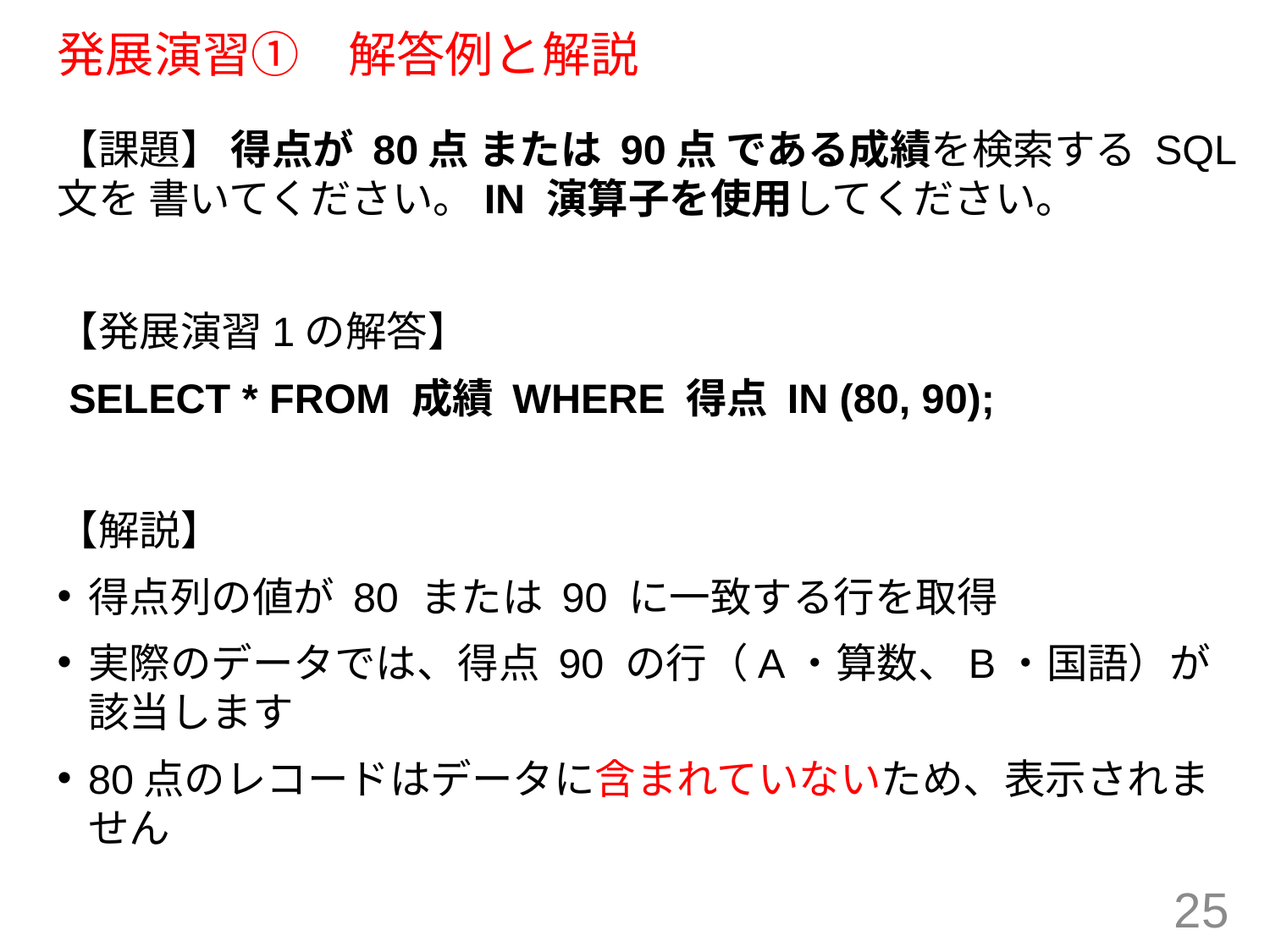

# 発展演習①　解答例と解説
【課題】 得点が 80点 または 90点 である成績を検索する SQL 文を 書いてください。IN 演算子を使用してください。

【発展演習1の解答】
 SELECT * FROM 成績 WHERE 得点 IN (80, 90);

【解説】
得点列の値が 80 または 90 に一致する行を取得
実際のデータでは、得点 90 の行（A・算数、B・国語）が 該当します
80点のレコードはデータに含まれていないため、表示されません

25